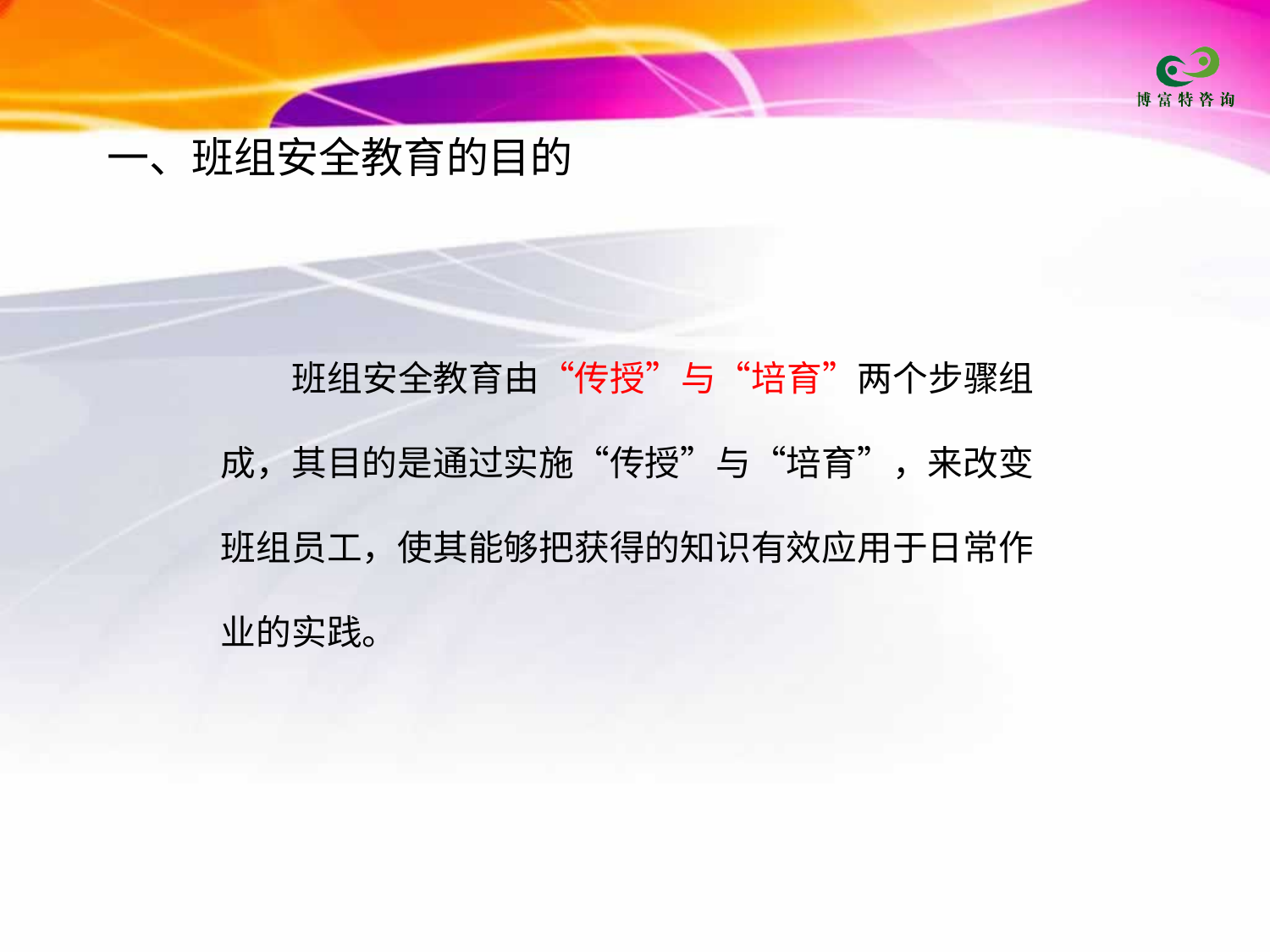

一、班组安全教育的目的
        班组安全教育由“传授”与“培育”两个步骤组成，其目的是通过实施“传授”与“培育”，来改变班组员工，使其能够把获得的知识有效应用于日常作业的实践。